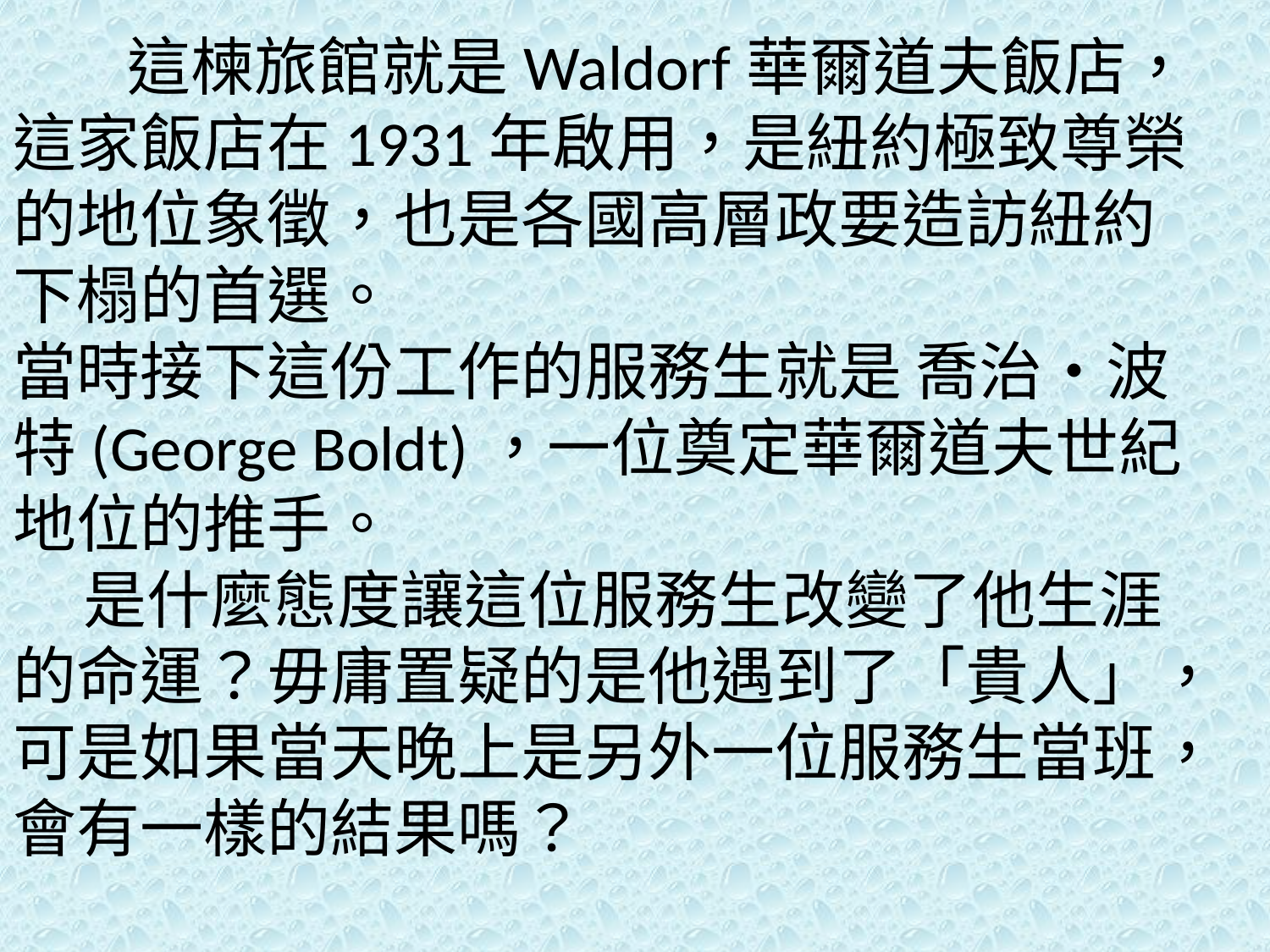

這楝旅館就是Waldorf華爾道夫飯店，這家飯店在1931年啟用，是紐約極致尊榮的地位象徵，也是各國高層政要造訪紐約下榻的首選。
當時接下這份工作的服務生就是 喬治‧波特(George Boldt)，一位奠定華爾道夫世紀地位的推手。
     是什麼態度讓這位服務生改變了他生涯的命運？毋庸置疑的是他遇到了「貴人」，可是如果當天晚上是另外一位服務生當班，會有一樣的結果嗎？